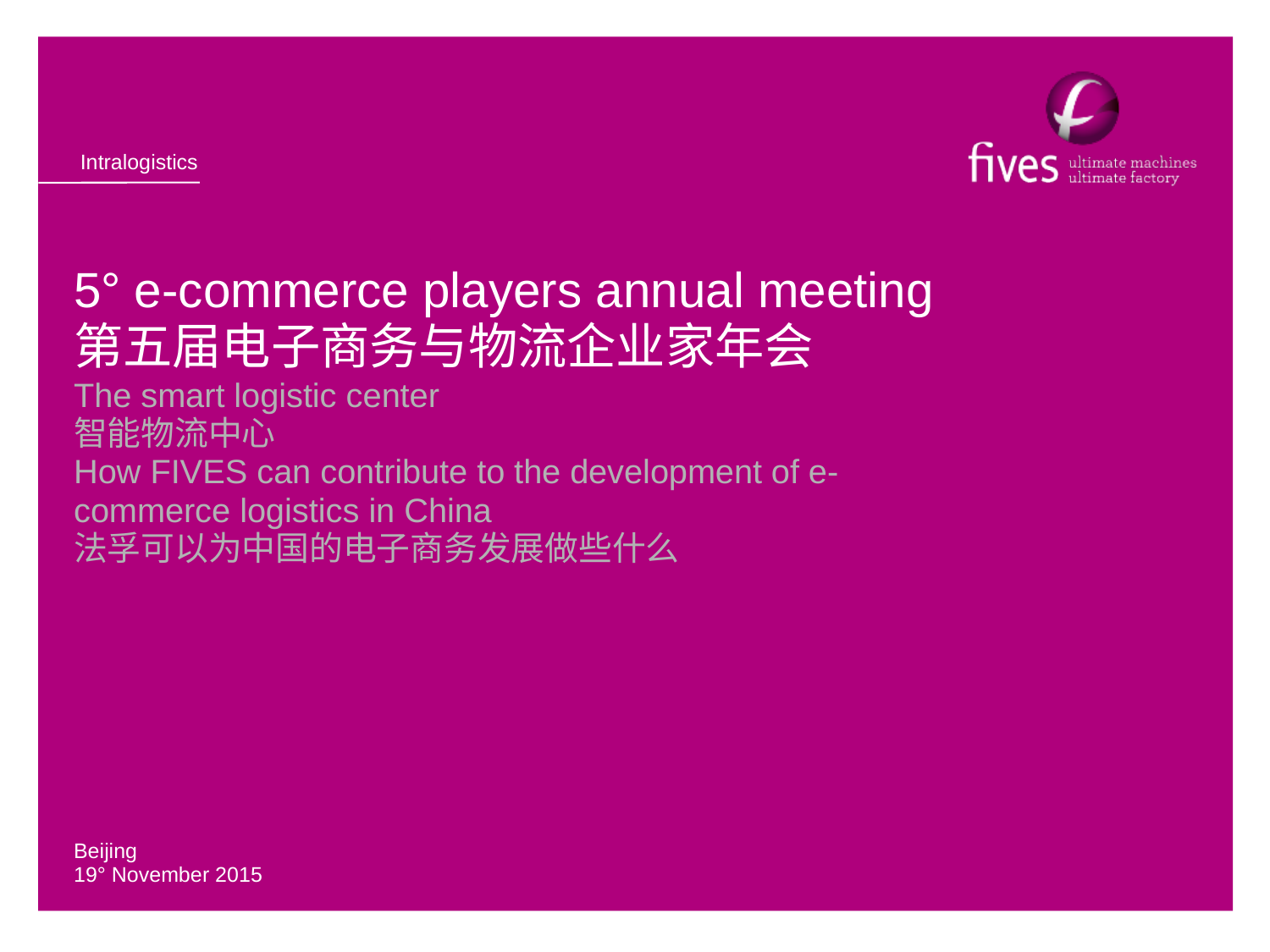

# 5° e-commerce players annual meeting 第五届电子商务与物流企业家年会
The smart logistic center
智能物流中心
How FIVES can contribute to the development of e-commerce logistics in China
法孚可以为中国的电子商务发展做些什么

Beijing
19° November 2015